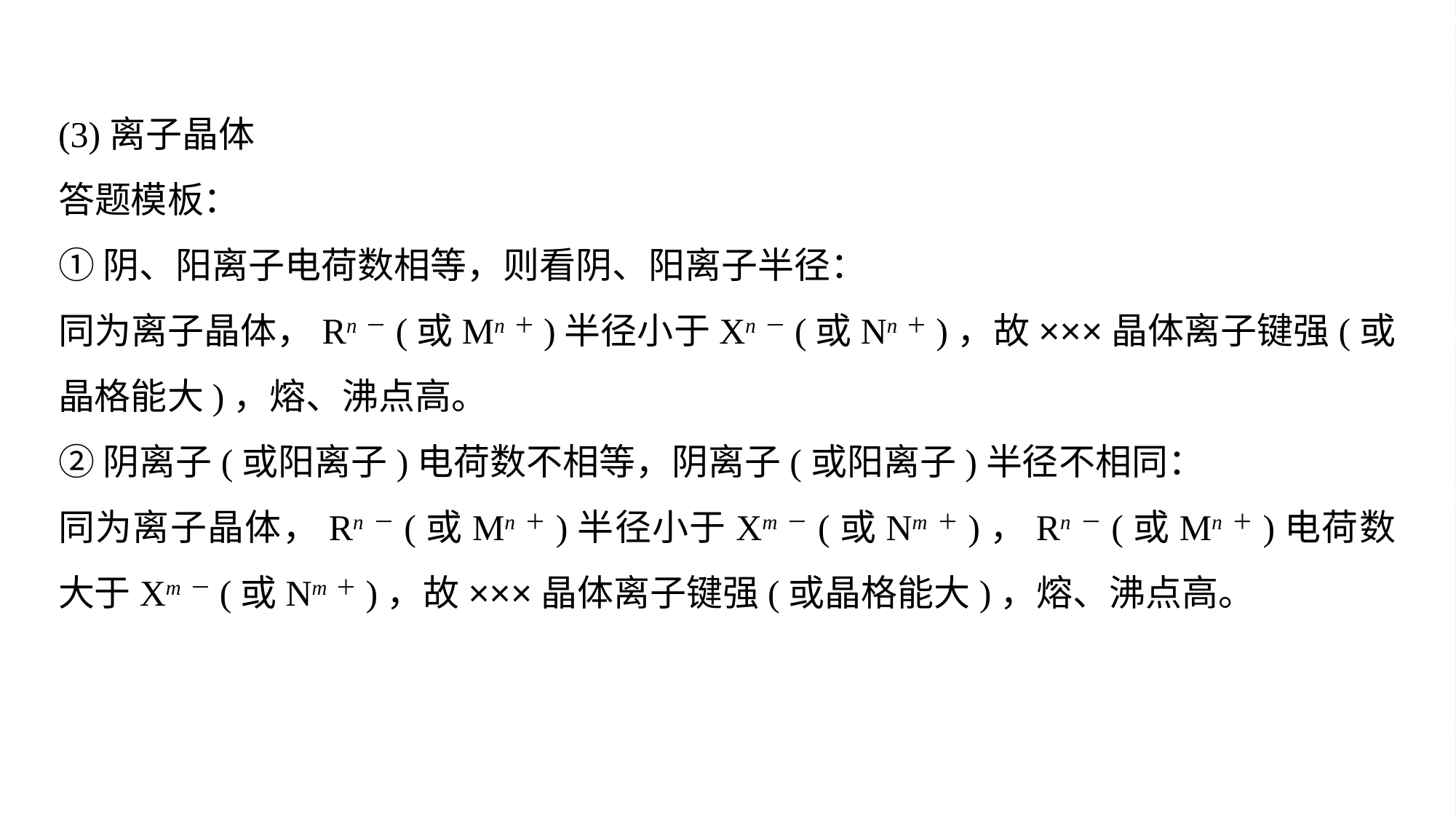

(3)离子晶体
答题模板：
①阴、阳离子电荷数相等，则看阴、阳离子半径：
同为离子晶体，Rn－(或Mn＋)半径小于Xn－(或Nn＋)，故×××晶体离子键强(或晶格能大)，熔、沸点高。
②阴离子(或阳离子)电荷数不相等，阴离子(或阳离子)半径不相同：
同为离子晶体，Rn－(或Mn＋)半径小于Xm－(或Nm＋)，Rn－(或Mn＋)电荷数大于Xm－(或Nm＋)，故×××晶体离子键强(或晶格能大)，熔、沸点高。